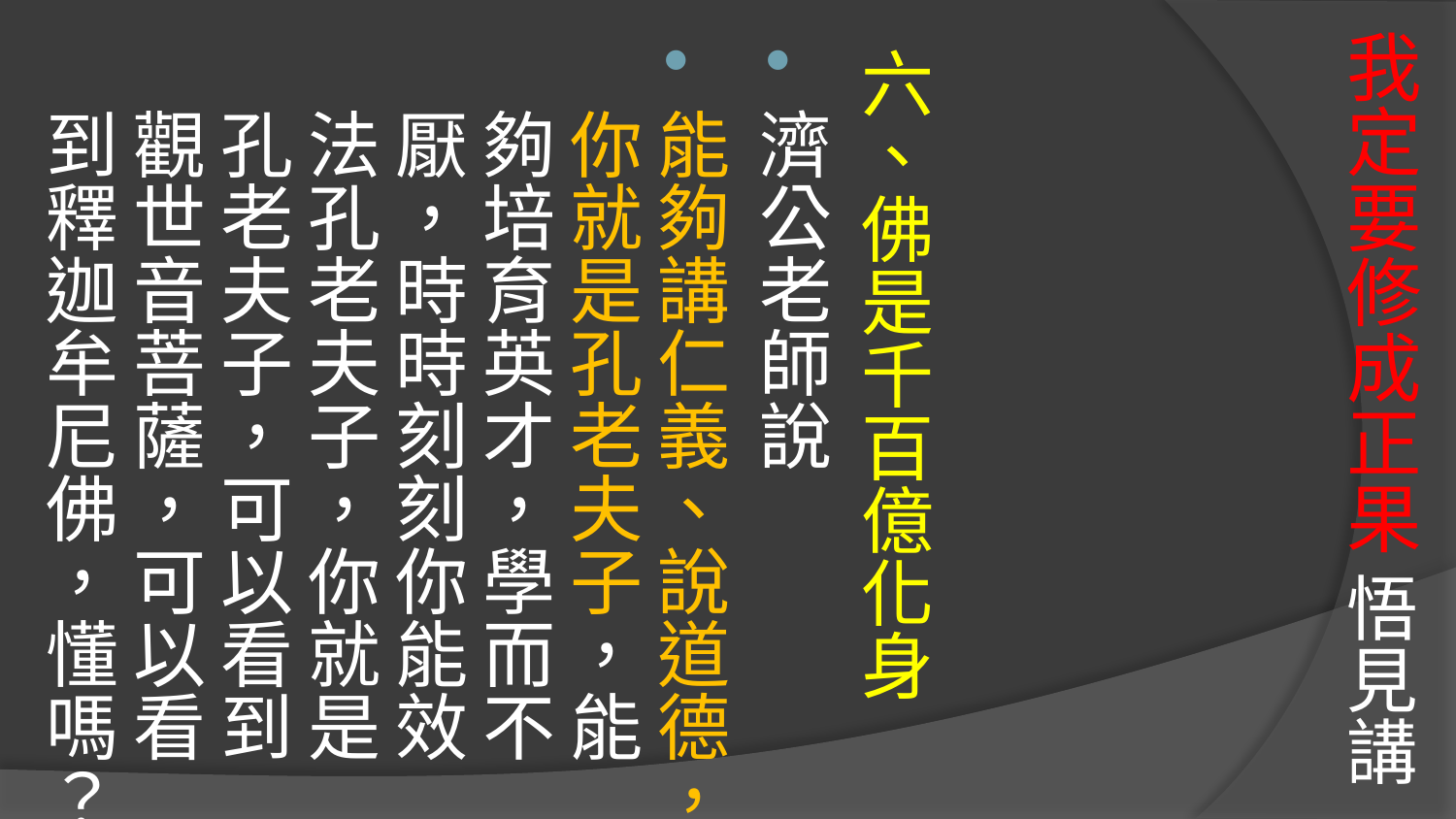

# 我定要修成正果 悟見講
六、佛是千百億化身
濟公老師說
能夠講仁義、說道德，你就是孔老夫子，能夠培育英才，學而不厭，時時刻刻你能效法孔老夫子，你就是孔老夫子，可以看到觀世音菩薩，可以看到釋迦牟尼佛，懂嗎？